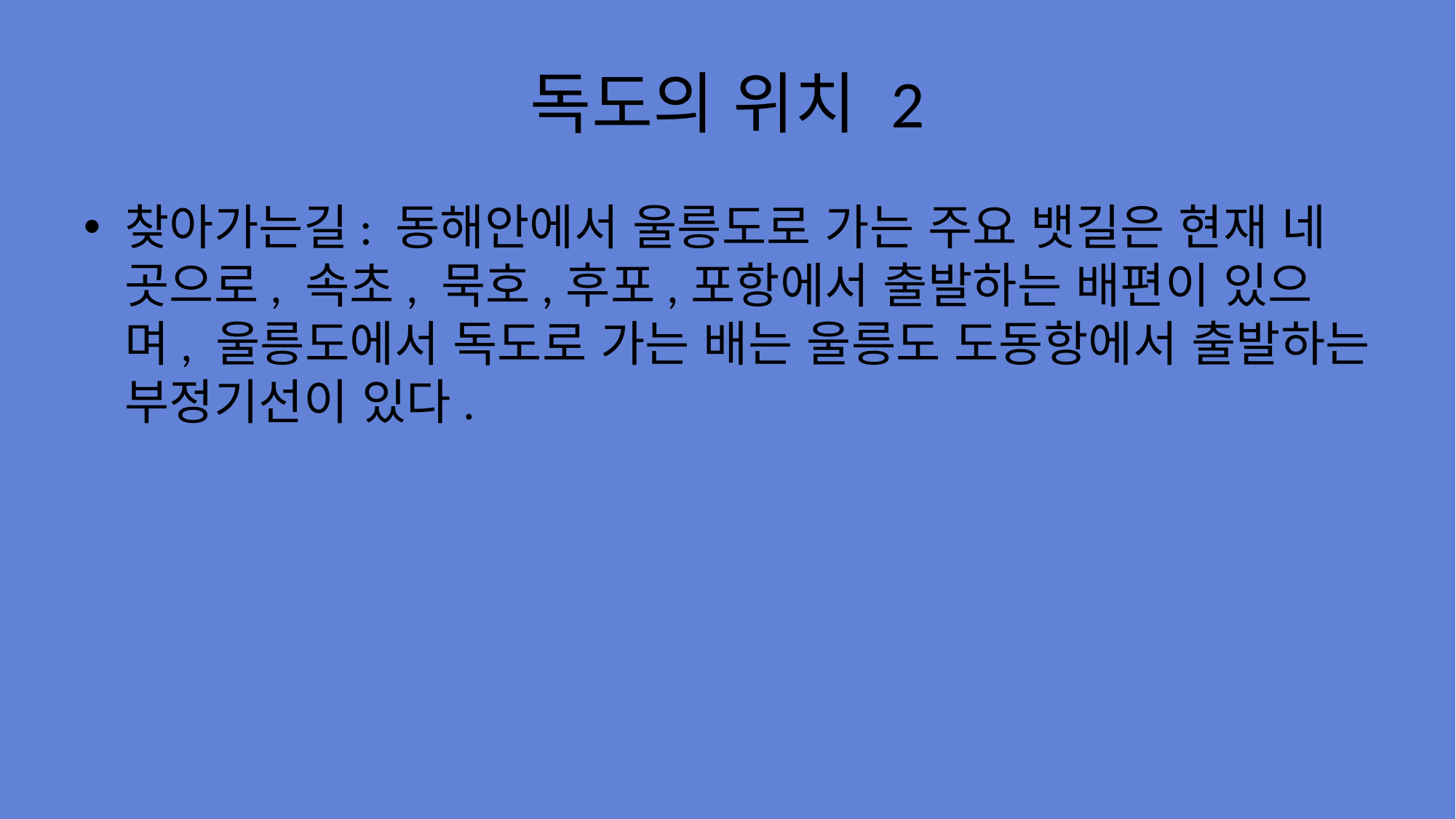

# 독도의 위치 2
찾아가는길: 동해안에서 울릉도로 가는 주요 뱃길은 현재 네 곳으로, 속초, 묵호,후포,포항에서 출발하는 배편이 있으며, 울릉도에서 독도로 가는 배는 울릉도 도동항에서 출발하는 부정기선이 있다.